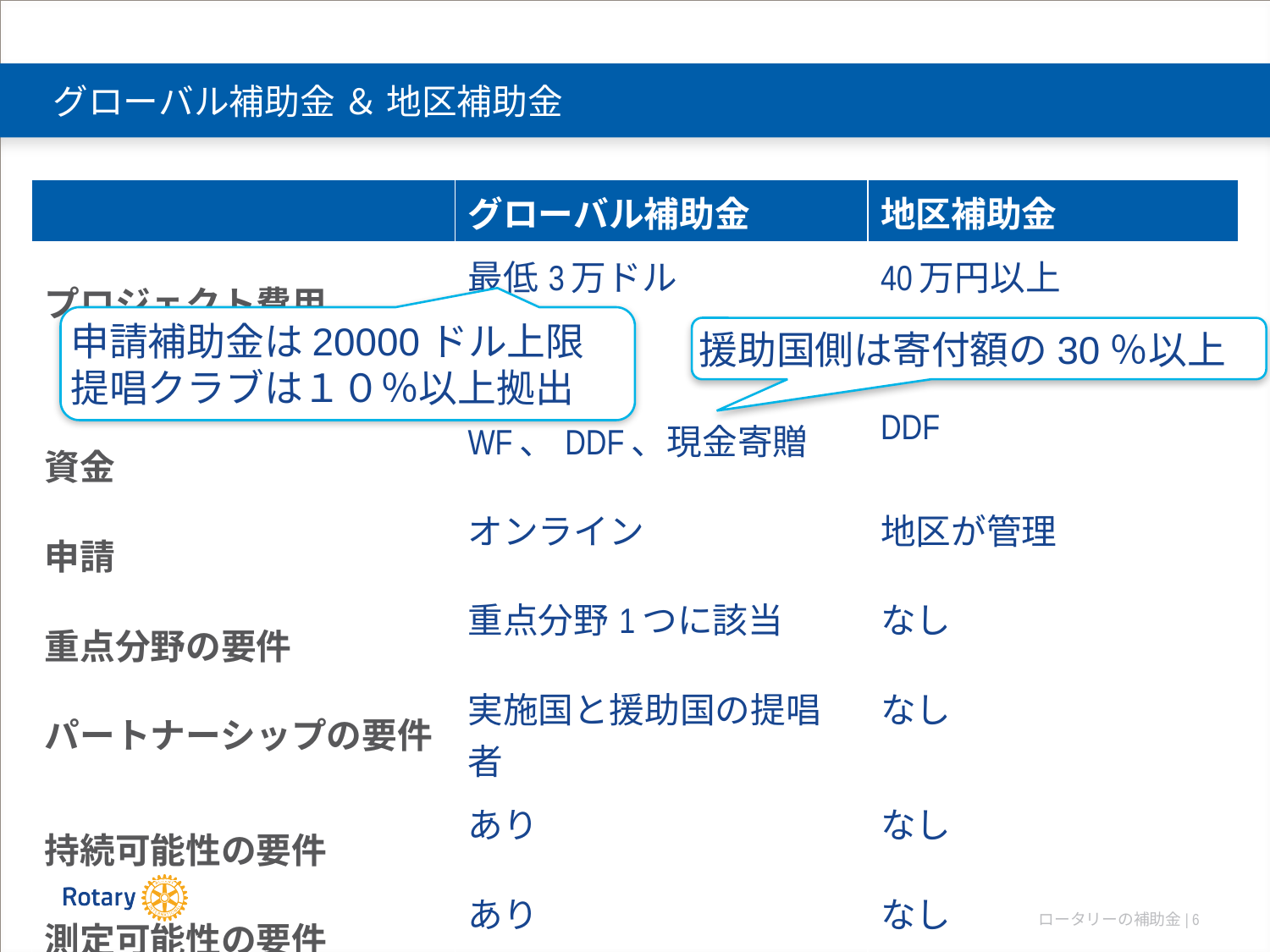

# グローバル補助金 ＆ 地区補助金
|  | グローバル補助金 | 地区補助金 |
| --- | --- | --- |
| プロジェクト費用 | 最低3万ドル | 40万円以上 |
| 資金 | WF、DDF、現金寄贈 | DDF |
| 申請 | オンライン | 地区が管理 |
| 重点分野の要件 | 重点分野1つに該当 | なし |
| パートナーシップの要件 | 実施国と援助国の提唱者 | なし |
| 持続可能性の要件 | あり | なし |
| 測定可能性の要件 | あり | なし |
| 奨学金 | 大学院レベル | 学業レベル不問 |
申請補助金は20000ドル上限
提唱クラブは１０％以上拠出
援助国側は寄付額の30％以上